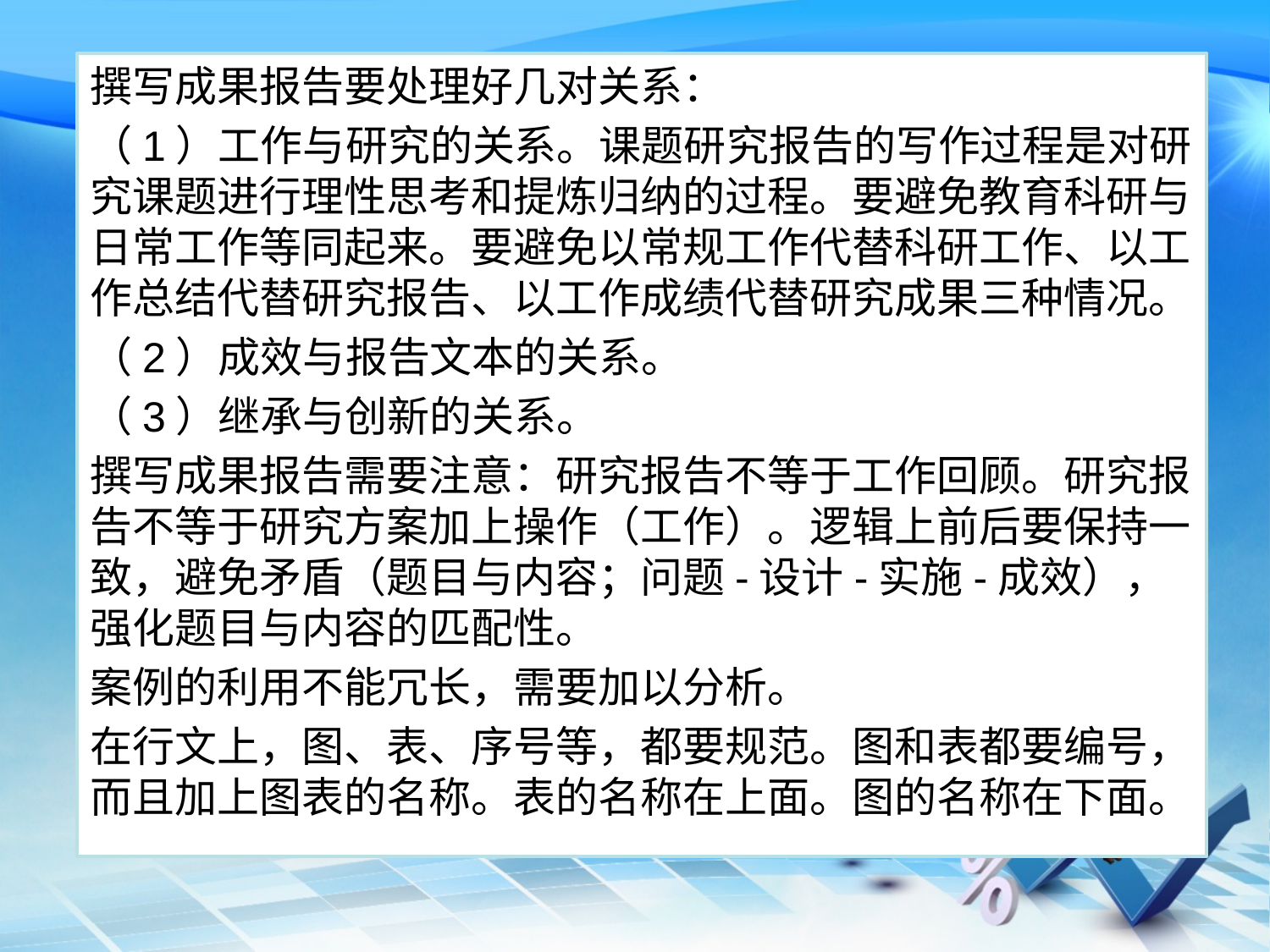

#
撰写成果报告要处理好几对关系：
（1）工作与研究的关系。课题研究报告的写作过程是对研究课题进行理性思考和提炼归纳的过程。要避免教育科研与日常工作等同起来。要避免以常规工作代替科研工作、以工作总结代替研究报告、以工作成绩代替研究成果三种情况。
（2）成效与报告文本的关系。
（3）继承与创新的关系。
撰写成果报告需要注意：研究报告不等于工作回顾。研究报告不等于研究方案加上操作（工作）。逻辑上前后要保持一致，避免矛盾（题目与内容；问题-设计-实施-成效），强化题目与内容的匹配性。
案例的利用不能冗长，需要加以分析。
在行文上，图、表、序号等，都要规范。图和表都要编号，而且加上图表的名称。表的名称在上面。图的名称在下面。